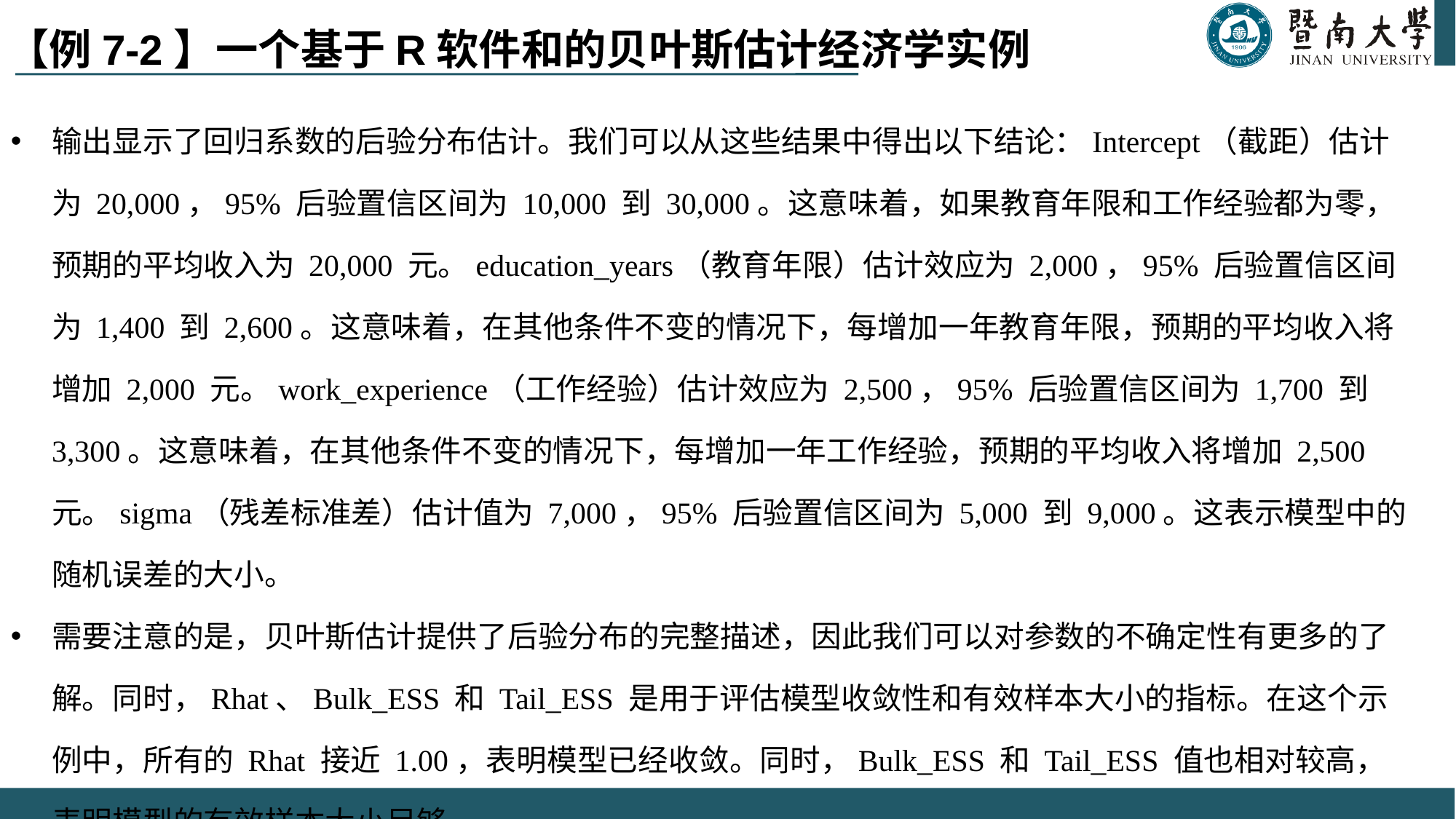

# 【例7-2】一个基于R软件和的贝叶斯估计经济学实例
输出显示了回归系数的后验分布估计。我们可以从这些结果中得出以下结论：Intercept（截距）估计为 20,000，95% 后验置信区间为 10,000 到 30,000。这意味着，如果教育年限和工作经验都为零，预期的平均收入为 20,000 元。education_years（教育年限）估计效应为 2,000，95% 后验置信区间为 1,400 到 2,600。这意味着，在其他条件不变的情况下，每增加一年教育年限，预期的平均收入将增加 2,000 元。work_experience（工作经验）估计效应为 2,500，95% 后验置信区间为 1,700 到 3,300。这意味着，在其他条件不变的情况下，每增加一年工作经验，预期的平均收入将增加 2,500 元。sigma（残差标准差）估计值为 7,000，95% 后验置信区间为 5,000 到 9,000。这表示模型中的随机误差的大小。
需要注意的是，贝叶斯估计提供了后验分布的完整描述，因此我们可以对参数的不确定性有更多的了解。同时，Rhat、Bulk_ESS 和 Tail_ESS 是用于评估模型收敛性和有效样本大小的指标。在这个示例中，所有的 Rhat 接近 1.00，表明模型已经收敛。同时，Bulk_ESS 和 Tail_ESS 值也相对较高，表明模型的有效样本大小足够。